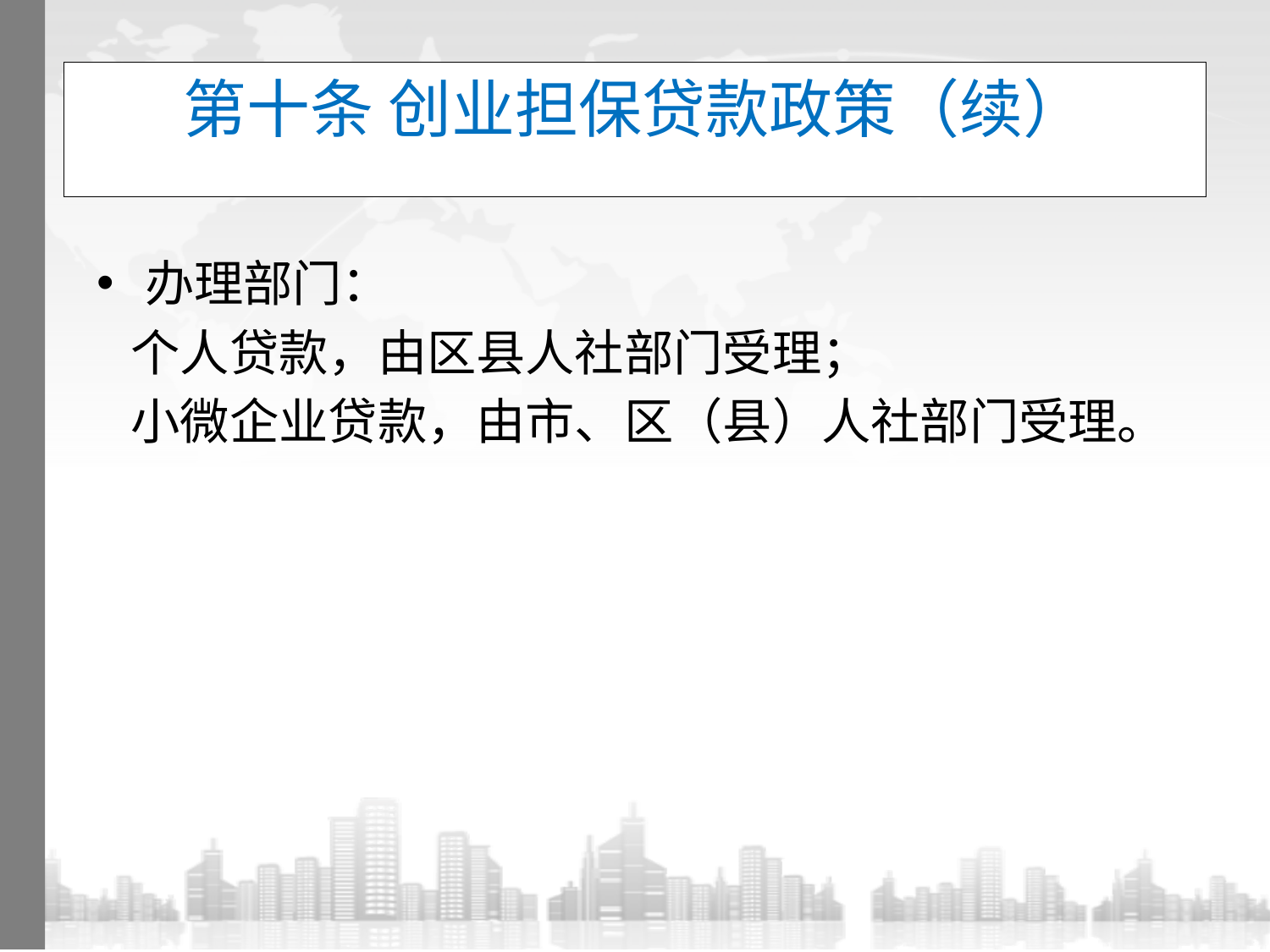

# 第十条 创业担保贷款政策（续）
办理部门：
  个人贷款，由区县人社部门受理；
  小微企业贷款，由市、区（县）人社部门受理。